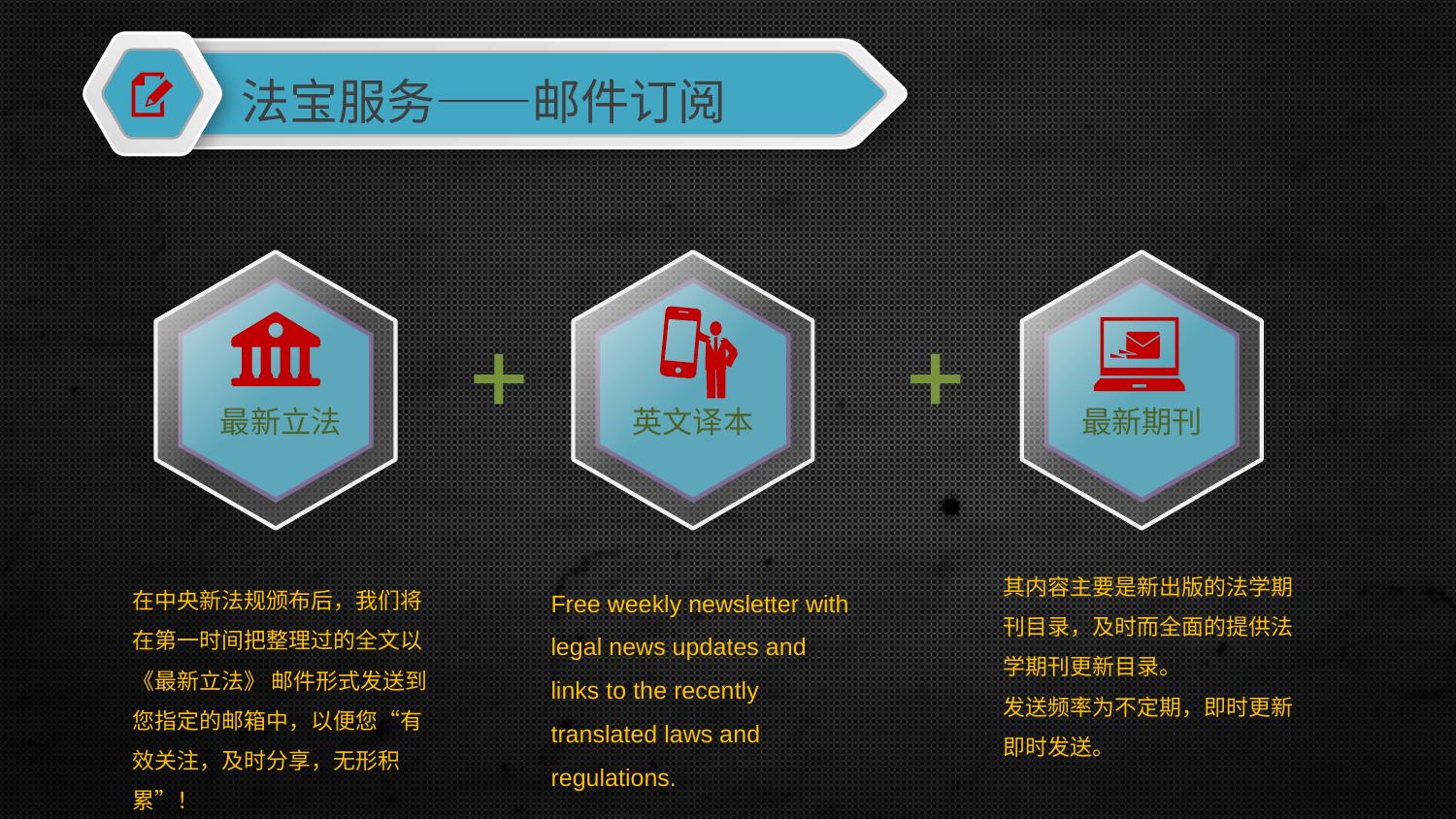

法宝服务——邮件订阅

最新立法

英文译本

最新期刊

其内容主要是新出版的法学期刊目录，及时而全面的提供法学期刊更新目录。
发送频率为不定期，即时更新即时发送。
在中央新法规颁布后，我们将在第一时间把整理过的全文以《最新立法》 邮件形式发送到您指定的邮箱中，以便您“有效关注，及时分享，无形积累”！
Free weekly newsletter with legal news updates and links to the recently translated laws and regulations.